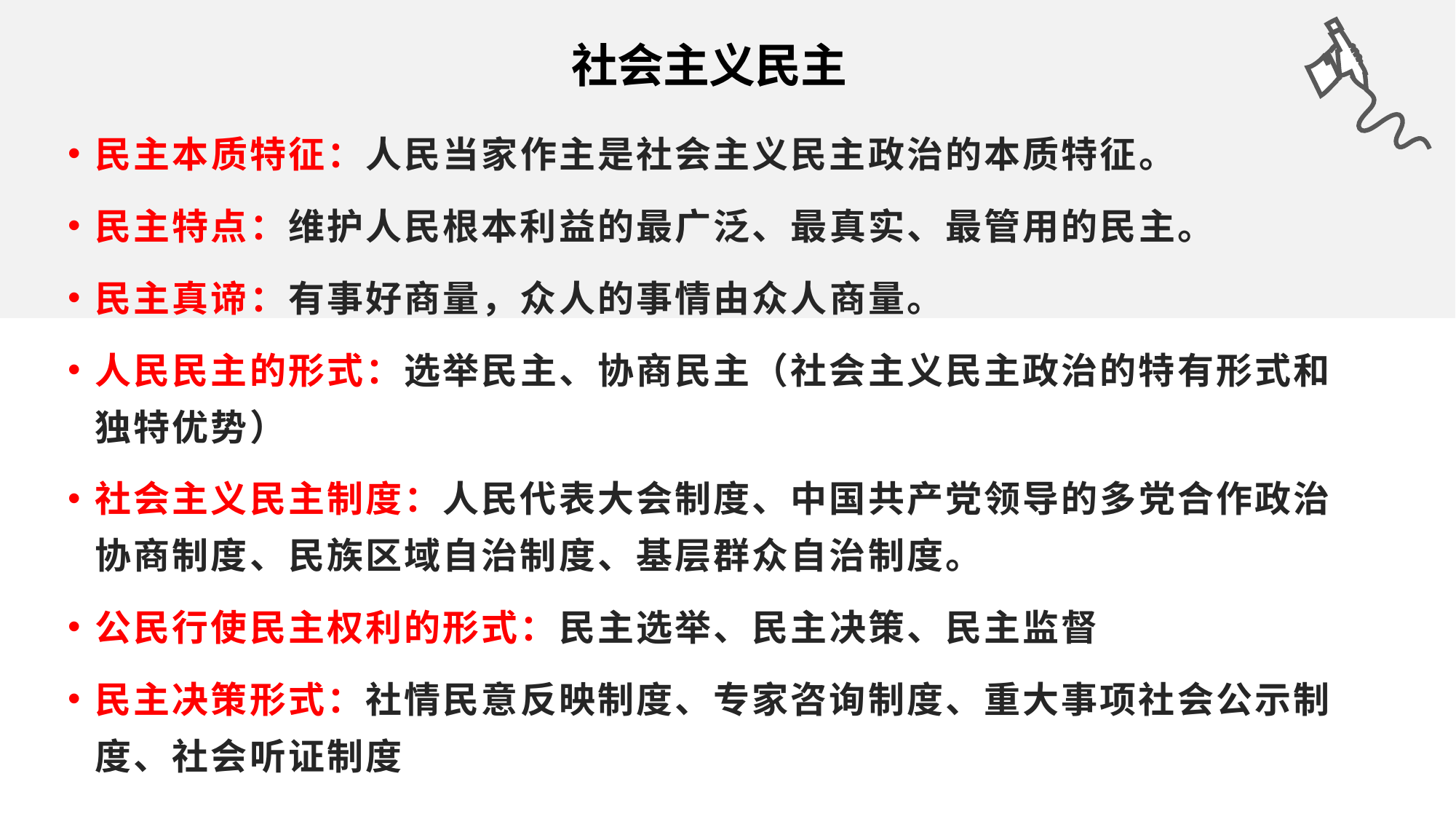

社会主义民主
民主本质特征：人民当家作主是社会主义民主政治的本质特征。
民主特点：维护人民根本利益的最广泛、最真实、最管用的民主。
民主真谛：有事好商量，众人的事情由众人商量。
人民民主的形式：选举民主、协商民主（社会主义民主政治的特有形式和独特优势）
社会主义民主制度：人民代表大会制度、中国共产党领导的多党合作政治协商制度、民族区域自治制度、基层群众自治制度。
公民行使民主权利的形式：民主选举、民主决策、民主监督
民主决策形式：社情民意反映制度、专家咨询制度、重大事项社会公示制度、社会听证制度